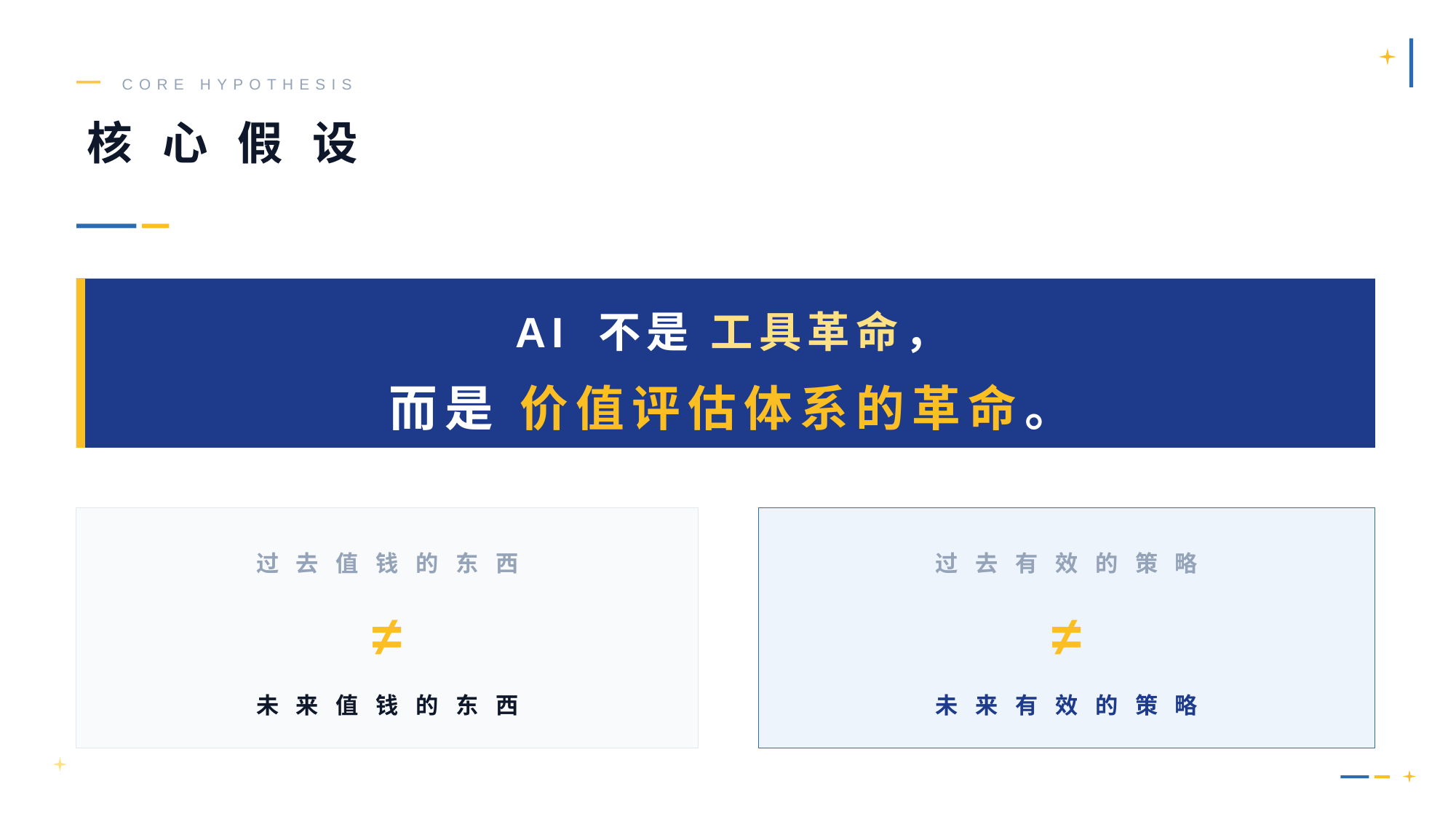

CORE HYPOTHESIS

核  心  假  设

AI 不是 工具革命，
而是 价值评估体系的革命。

过 去 值 钱 的 东 西
过 去 有 效 的 策 略
≠
≠
未 来 值 钱 的 东 西
未 来 有 效 的 策 略